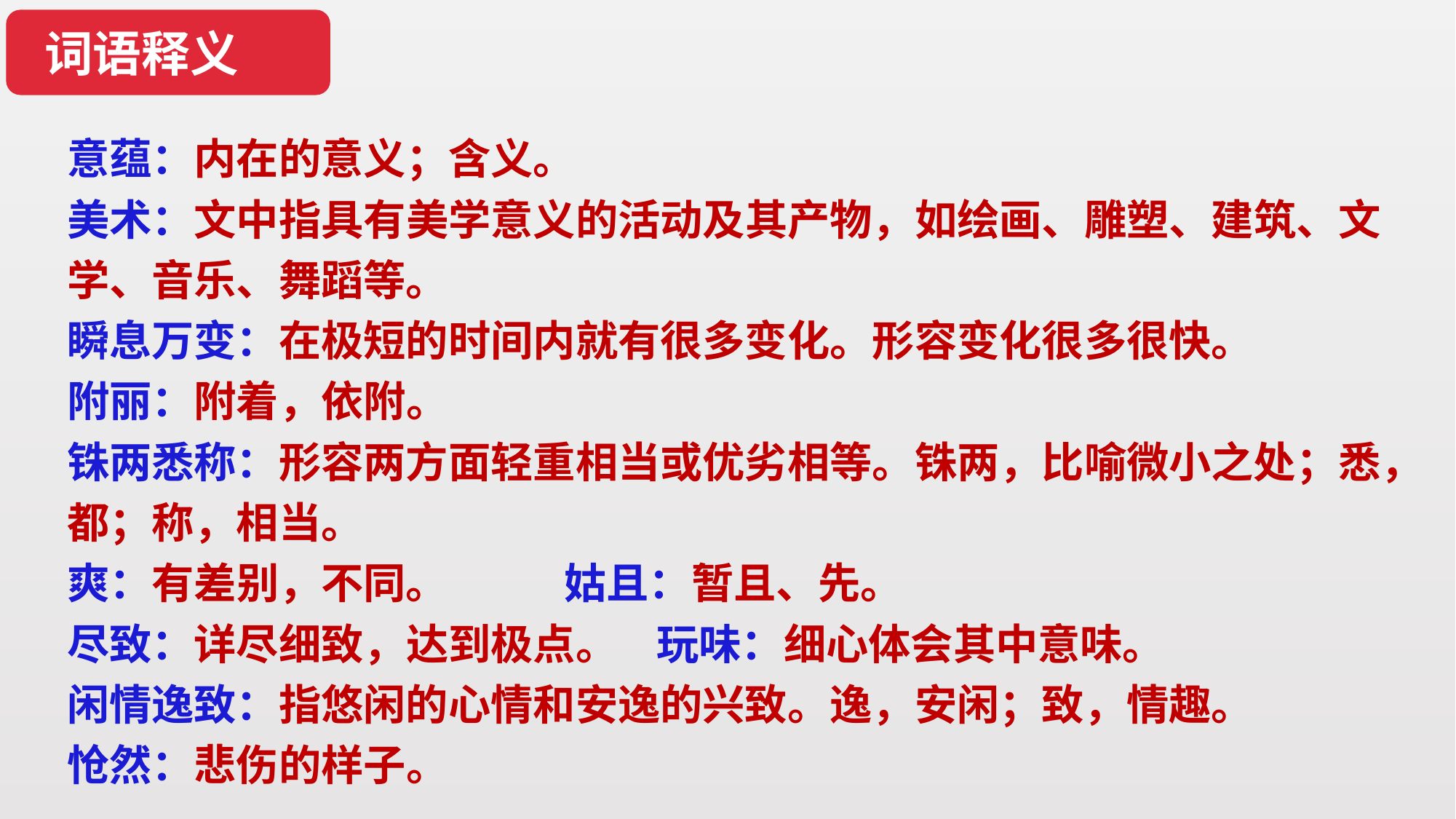

词语释义
意蕴：内在的意义；含义。
美术：文中指具有美学意义的活动及其产物，如绘画、雕塑、建筑、文学、音乐、舞蹈等。
瞬息万变：在极短的时间内就有很多变化。形容变化很多很快。
附丽：附着，依附。
铢两悉称：形容两方面轻重相当或优劣相等。铢两，比喻微小之处；悉，都；称，相当。
爽：有差别，不同。            姑且：暂且、先。
尽致：详尽细致，达到极点。    玩味：细心体会其中意味。
闲情逸致：指悠闲的心情和安逸的兴致。逸，安闲；致，情趣。
怆然：悲伤的样子。